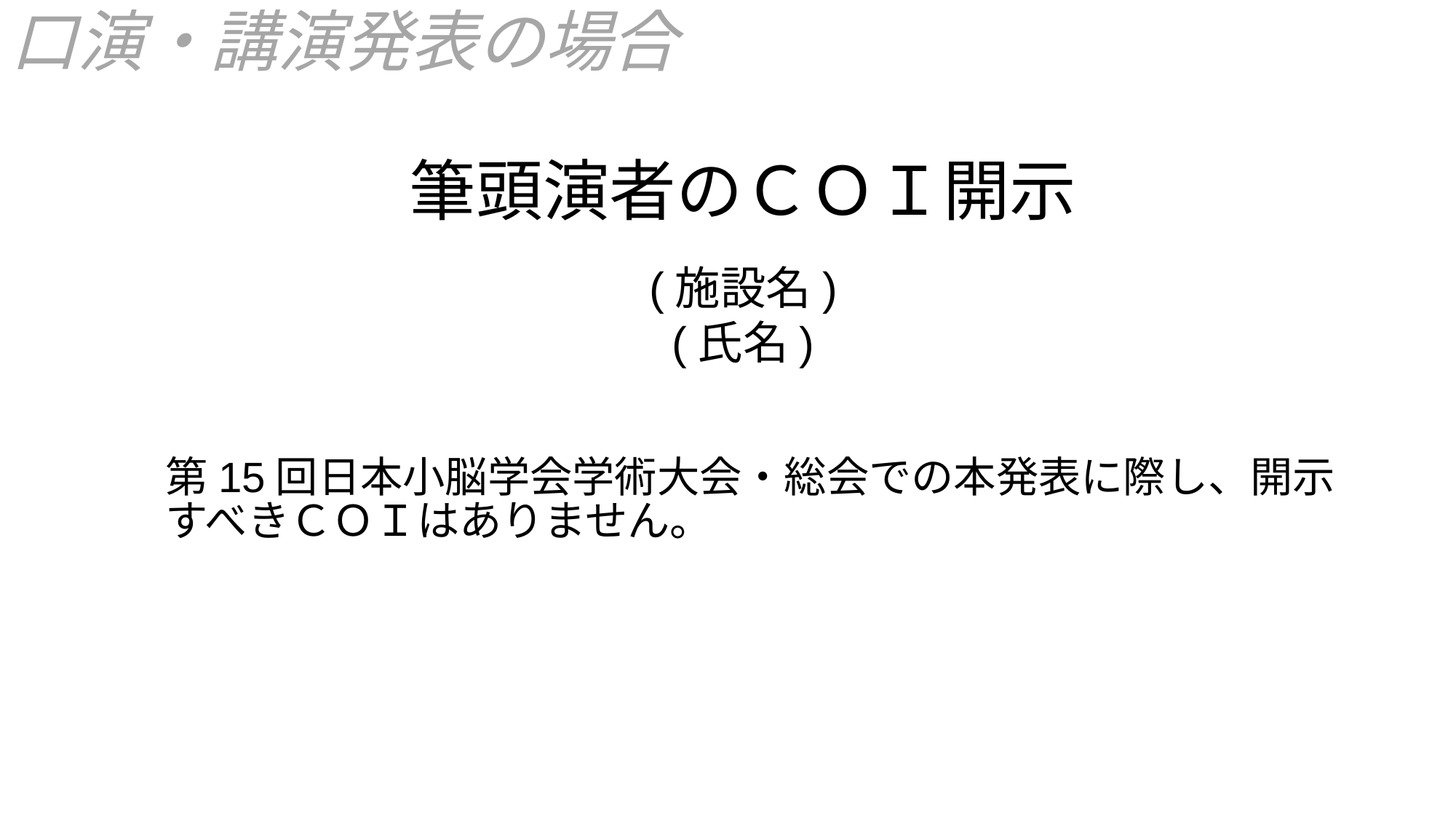

口演・講演発表の場合
筆頭演者のＣＯＩ開示
(施設名)
(氏名)
第15回日本小脳学会学術大会・総会での本発表に際し、開示すべきＣＯＩはありません。